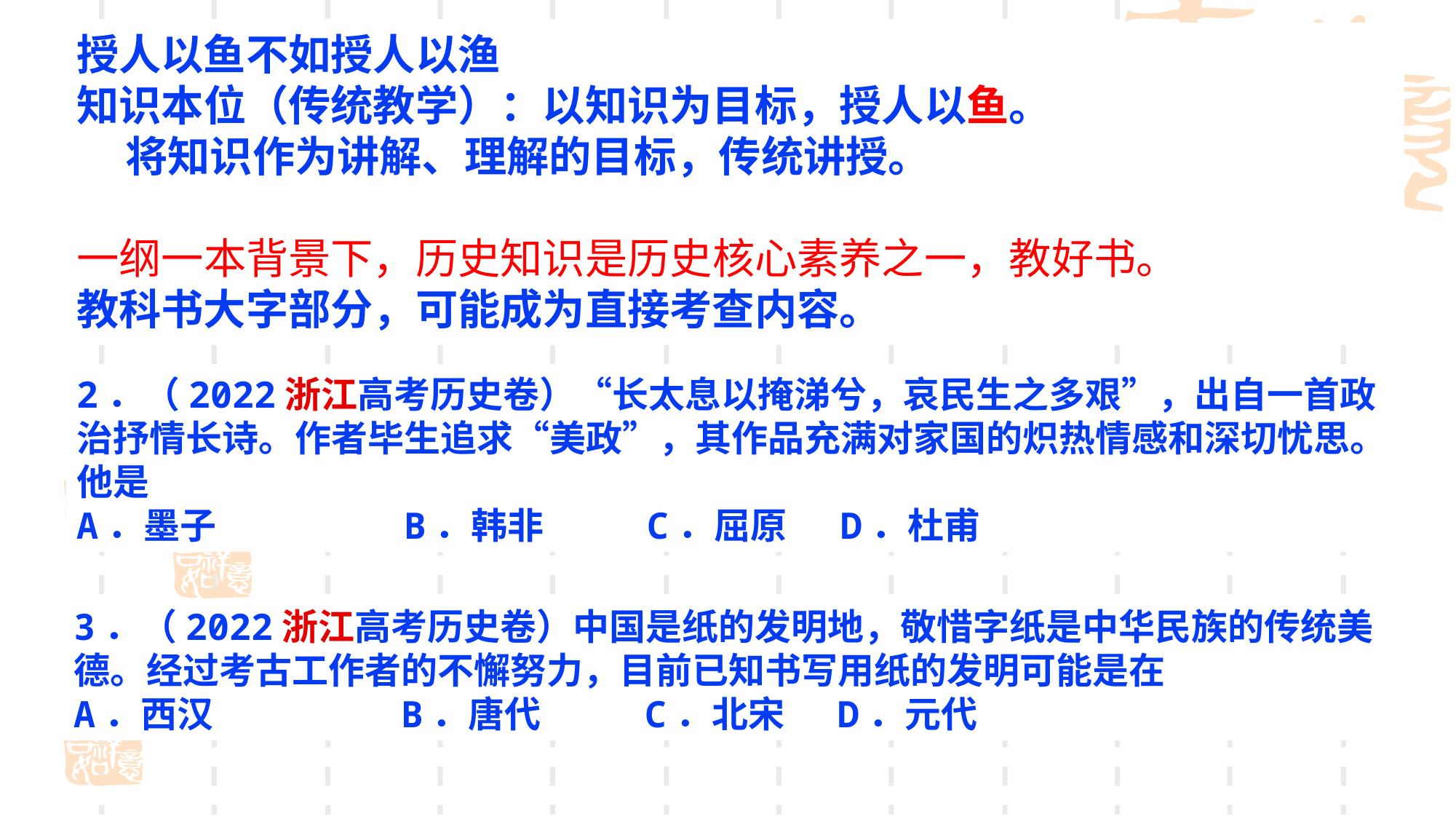

授人以鱼不如授人以渔
知识本位（传统教学）：以知识为目标，授人以鱼。
    将知识作为讲解、理解的目标，传统讲授。

一纲一本背景下，历史知识是历史核心素养之一，教好书。
教科书大字部分，可能成为直接考查内容。
2．（2022浙江高考历史卷）“长太息以掩涕兮，哀民生之多艰”，出自一首政治抒情长诗。作者毕生追求“美政”，其作品充满对家国的炽热情感和深切忧思。他是
A．墨子		B．韩非	  C．屈原   	D．杜甫
3．（2022浙江高考历史卷）中国是纸的发明地，敬惜字纸是中华民族的传统美德。经过考古工作者的不懈努力，目前已知书写用纸的发明可能是在
A．西汉		B．唐代	  C．北宋   	D．元代